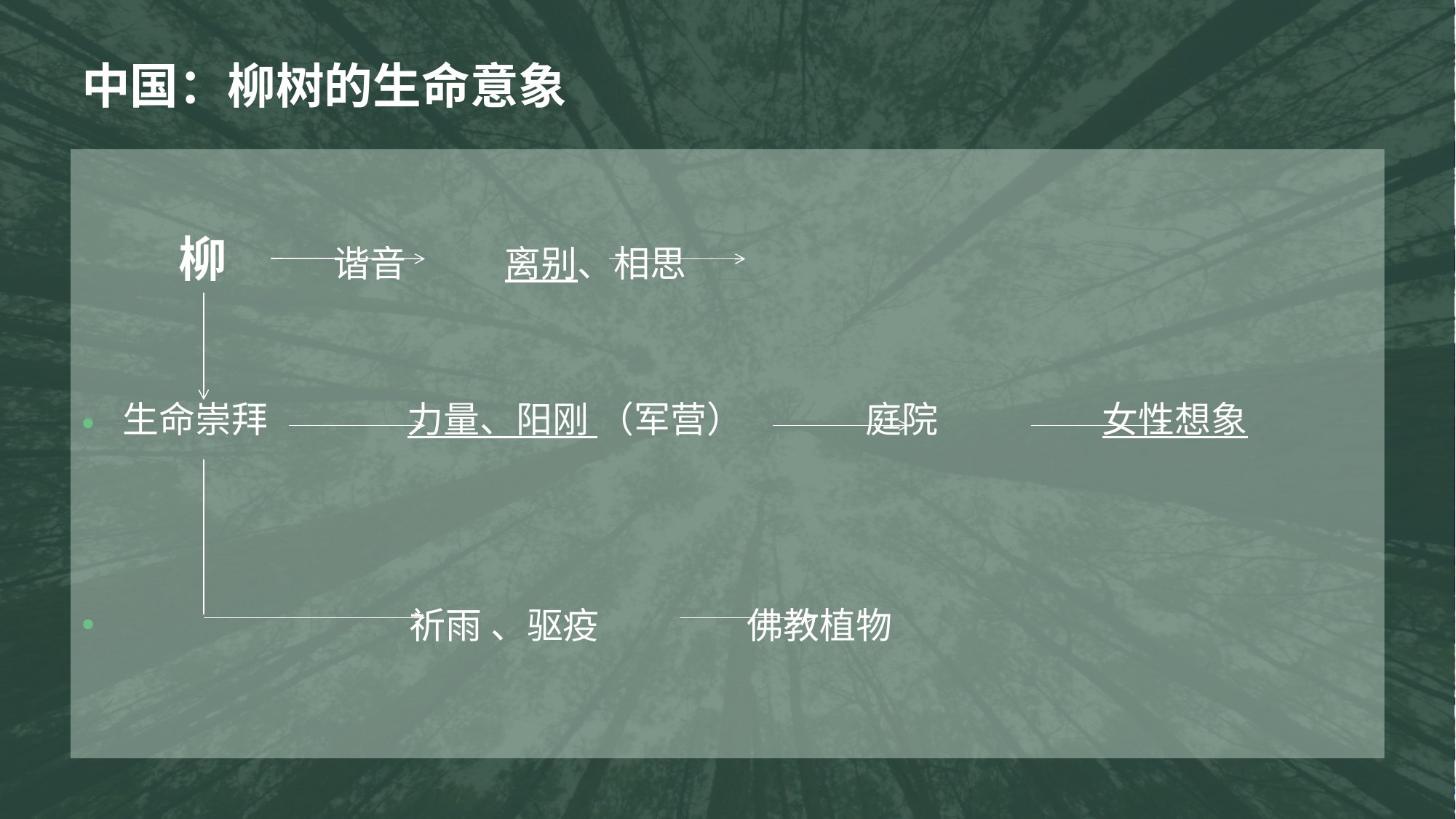

# 中国：柳树的生命意象

生命崇拜                 力量、阳刚 （军营）               庭院                    女性想象

                                  祈雨 、驱疫                  佛教植物
柳             谐音            离别、相思